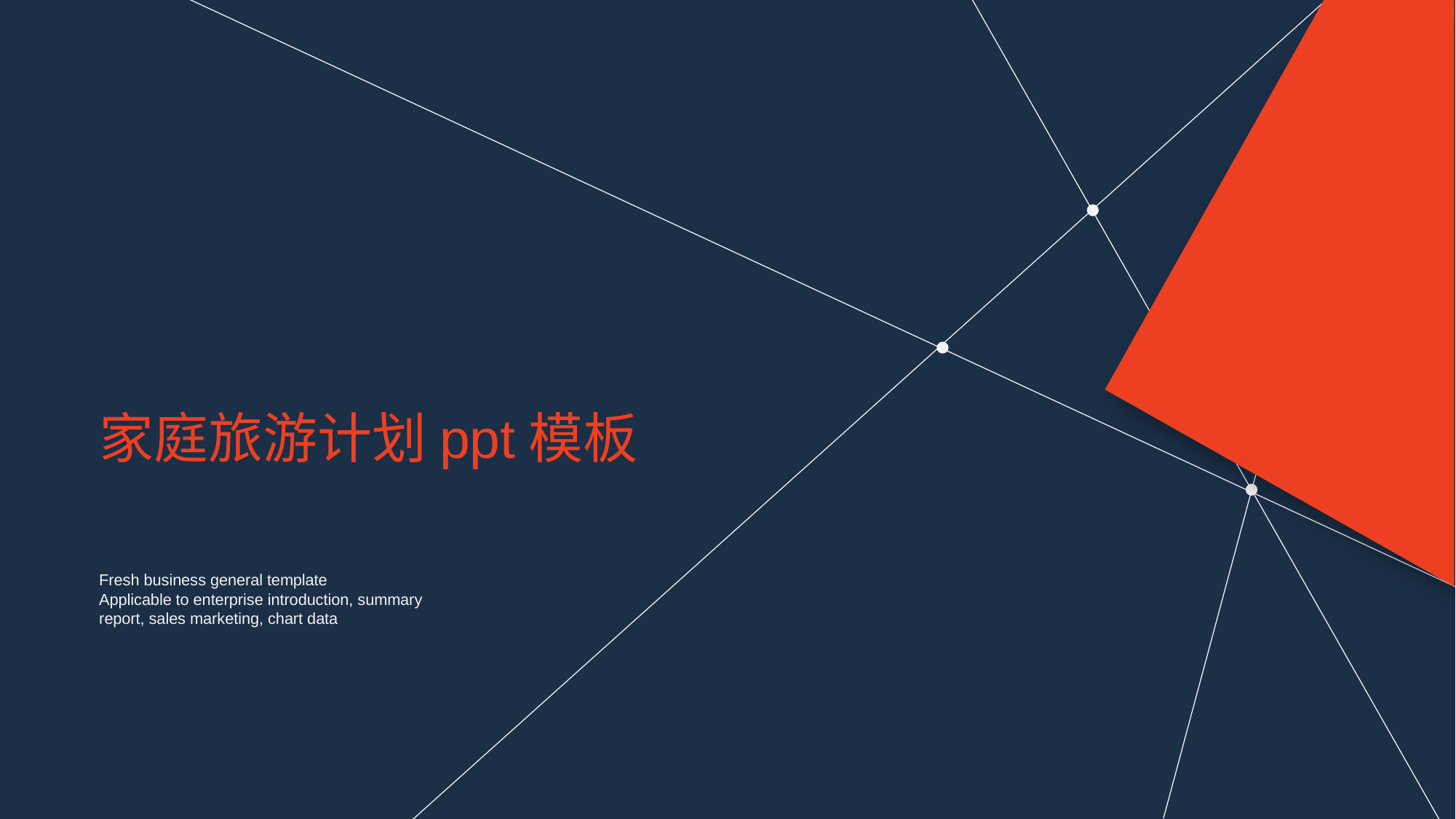

家庭旅游计划ppt模板

Fresh business general template
Applicable to enterprise introduction, summary report, sales marketing, chart data